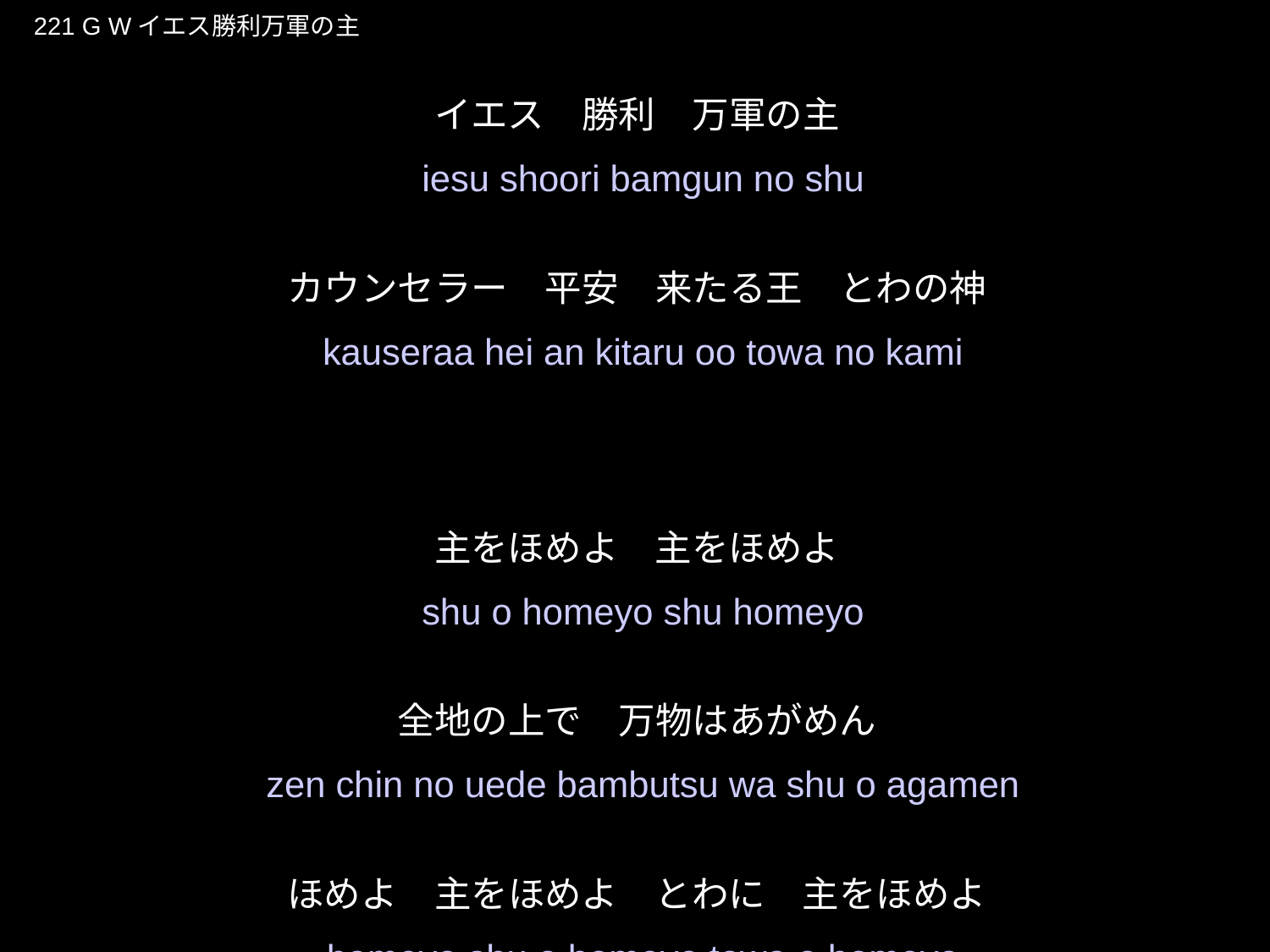

いえすしょうりばんぐんのしゅ
★W
221 G Wイエス勝利万軍の主
イエス　勝利　万軍の主

カウンセラー　平安　来たる王　とわの神

主をほめよ　主をほめよ

全地の上で　万物はあがめん

ほめよ　主をほめよ　とわに　主をほめよ
★３
iesu shoori bamgun no shu

kauseraa hei an kitaru oo towa no kami

shu o homeyo shu homeyo

zen chin no uede bambutsu wa shu o agamen

homeyo shu o homeyo towa o homeyo